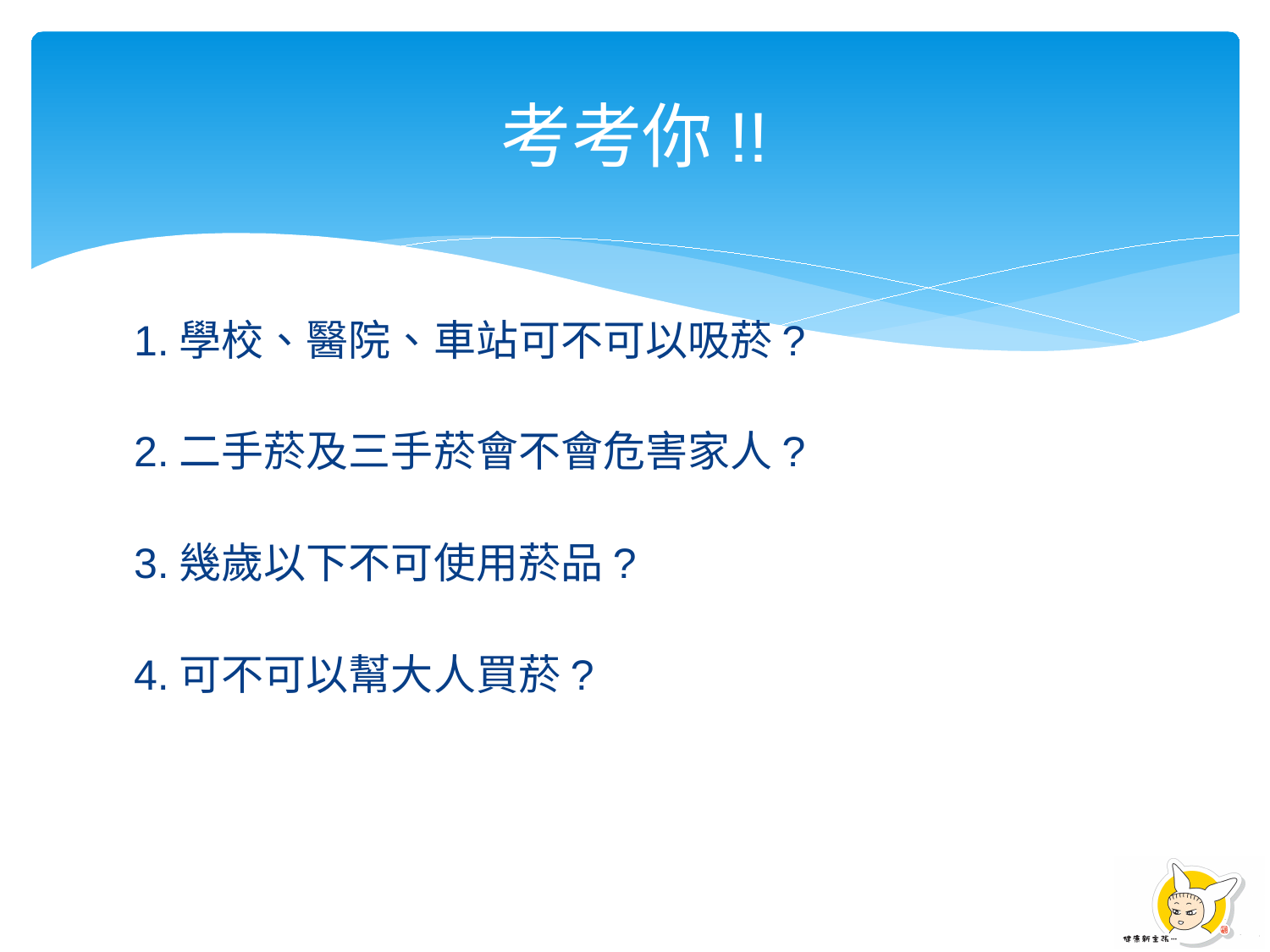

# 考考你!!
1.學校、醫院、車站可不可以吸菸?
2.二手菸及三手菸會不會危害家人?
3.幾歲以下不可使用菸品?
4.可不可以幫大人買菸?